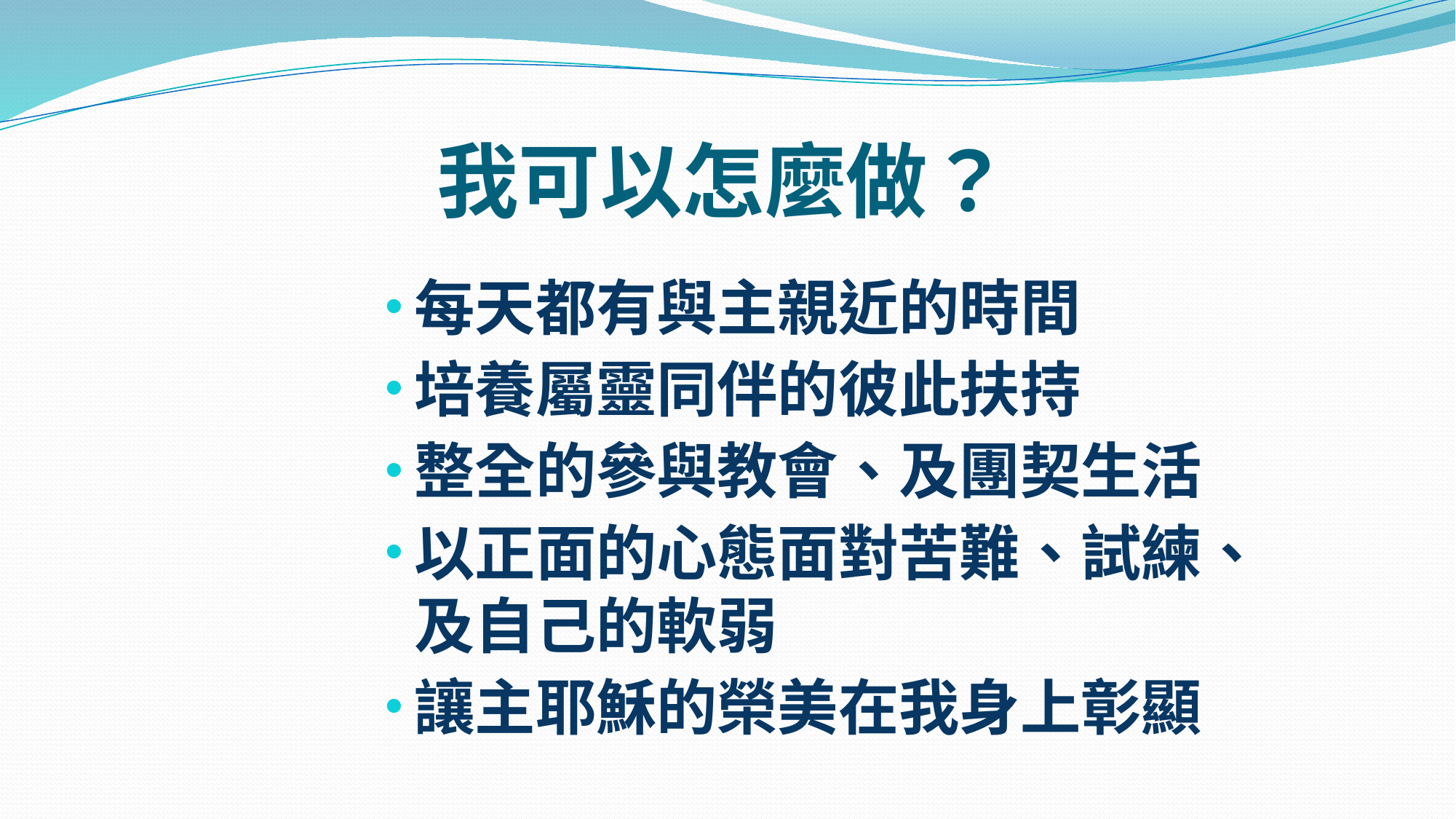

# 我可以怎麼做？
每天都有與主親近的時間
培養屬靈同伴的彼此扶持
整全的參與教會、及團契生活
以正面的心態面對苦難、試練、及自己的軟弱
讓主耶穌的榮美在我身上彰顯